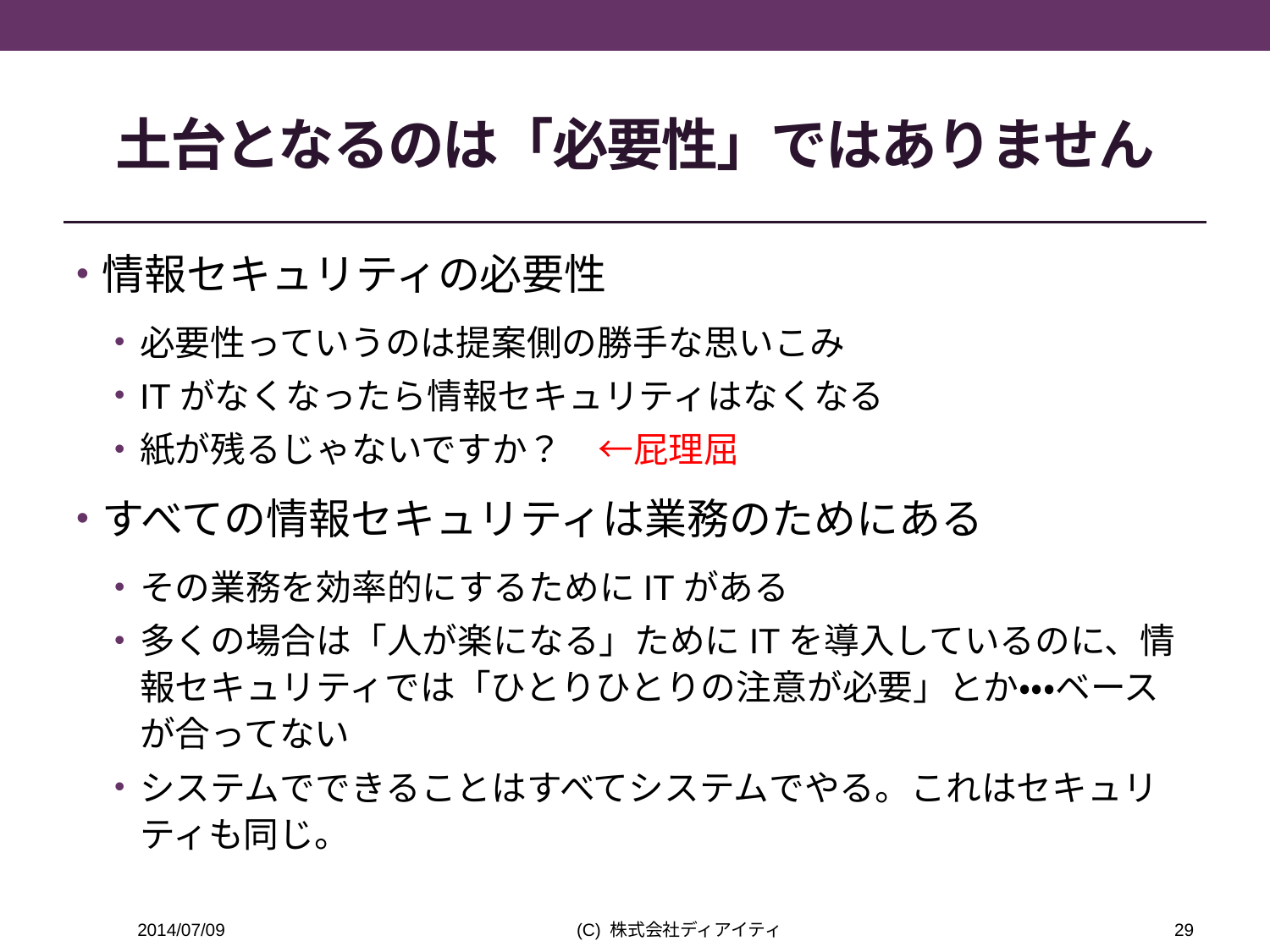

# 土台となるのは「必要性」ではありません
情報セキュリティの必要性
必要性っていうのは提案側の勝手な思いこみ
ITがなくなったら情報セキュリティはなくなる
紙が残るじゃないですか？　←屁理屈
すべての情報セキュリティは業務のためにある
その業務を効率的にするためにITがある
多くの場合は「人が楽になる」ためにITを導入しているのに、情報セキュリティでは「ひとりひとりの注意が必要」とか・・・ベースが合ってない
システムでできることはすべてシステムでやる。これはセキュリティも同じ。
2014/07/09
(C) 株式会社ディアイティ
29